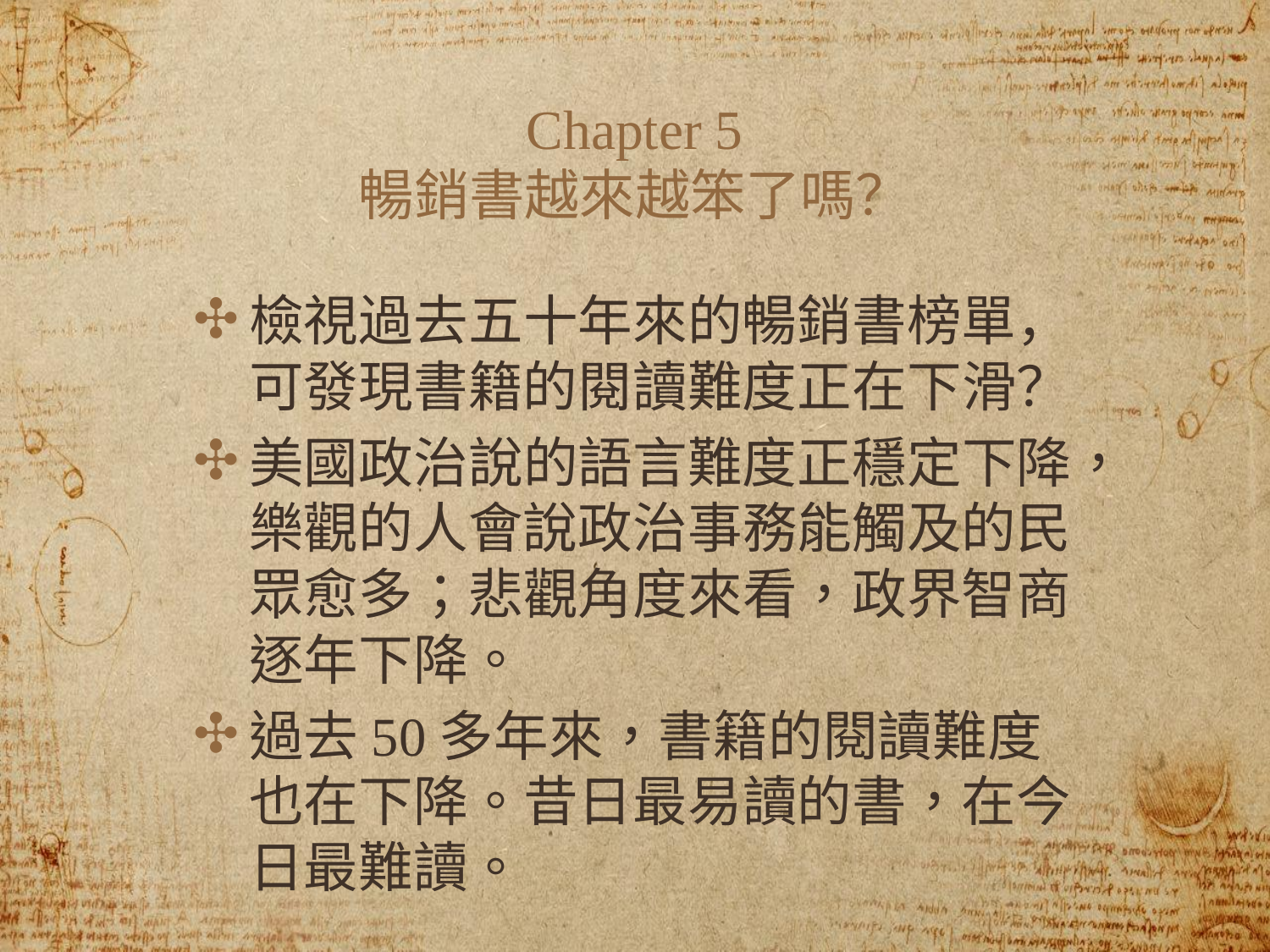

# Chapter 5
暢銷書越來越笨了嗎？
檢視過去五十年來的暢銷書榜單，可發現書籍的閱讀難度正在下滑？
美國政治說的語言難度正穩定下降，樂觀的人會說政治事務能觸及的民眾愈多；悲觀角度來看，政界智商逐年下降。
過去50多年來，書籍的閱讀難度也在下降。昔日最易讀的書，在今日最難讀。